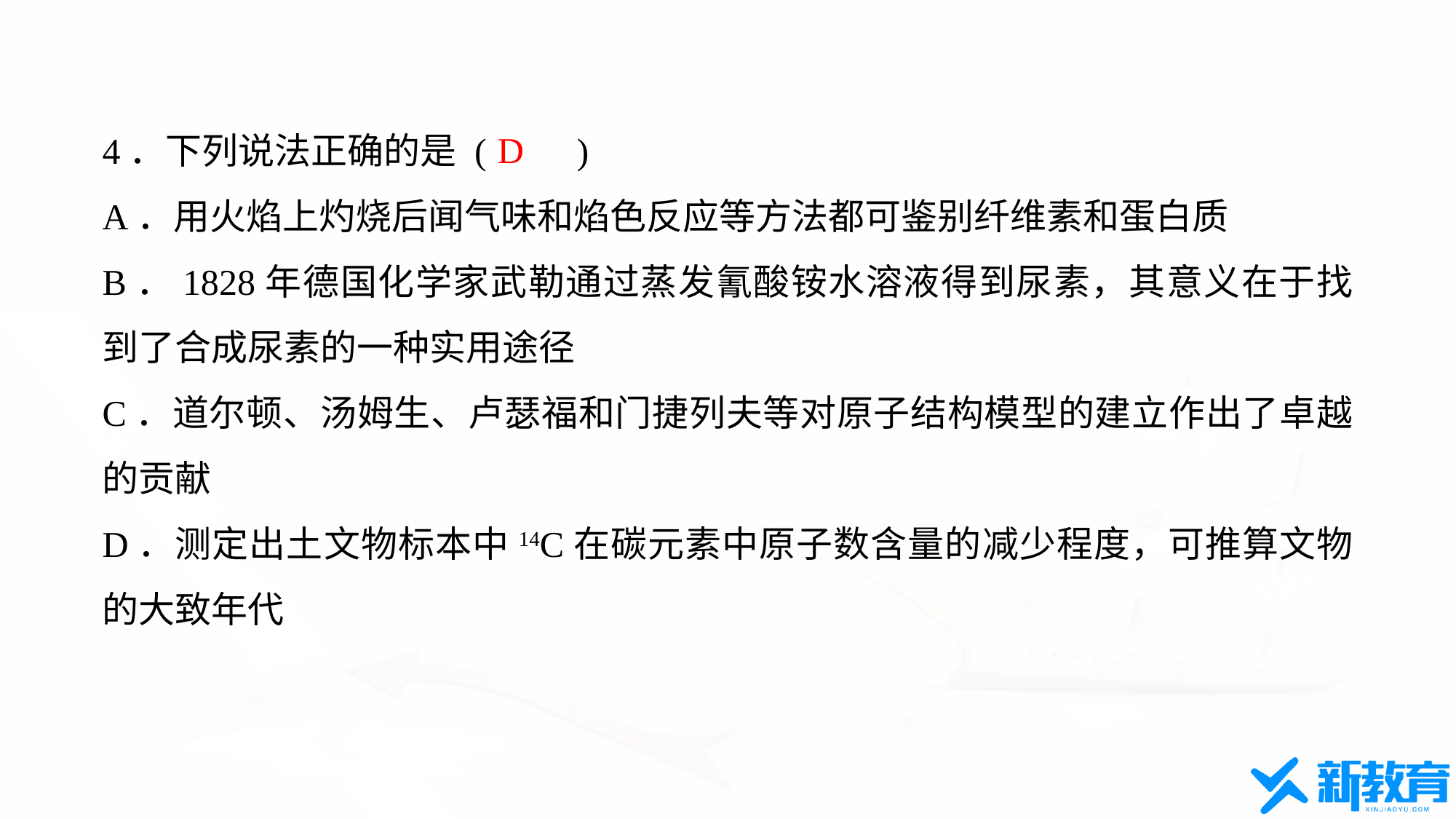

4．下列说法正确的是 (　　)
A．用火焰上灼烧后闻气味和焰色反应等方法都可鉴别纤维素和蛋白质
B．1828年德国化学家武勒通过蒸发氰酸铵水溶液得到尿素，其意义在于找到了合成尿素的一种实用途径
C．道尔顿、汤姆生、卢瑟福和门捷列夫等对原子结构模型的建立作出了卓越的贡献
D．测定出土文物标本中14C在碳元素中原子数含量的减少程度，可推算文物的大致年代
D